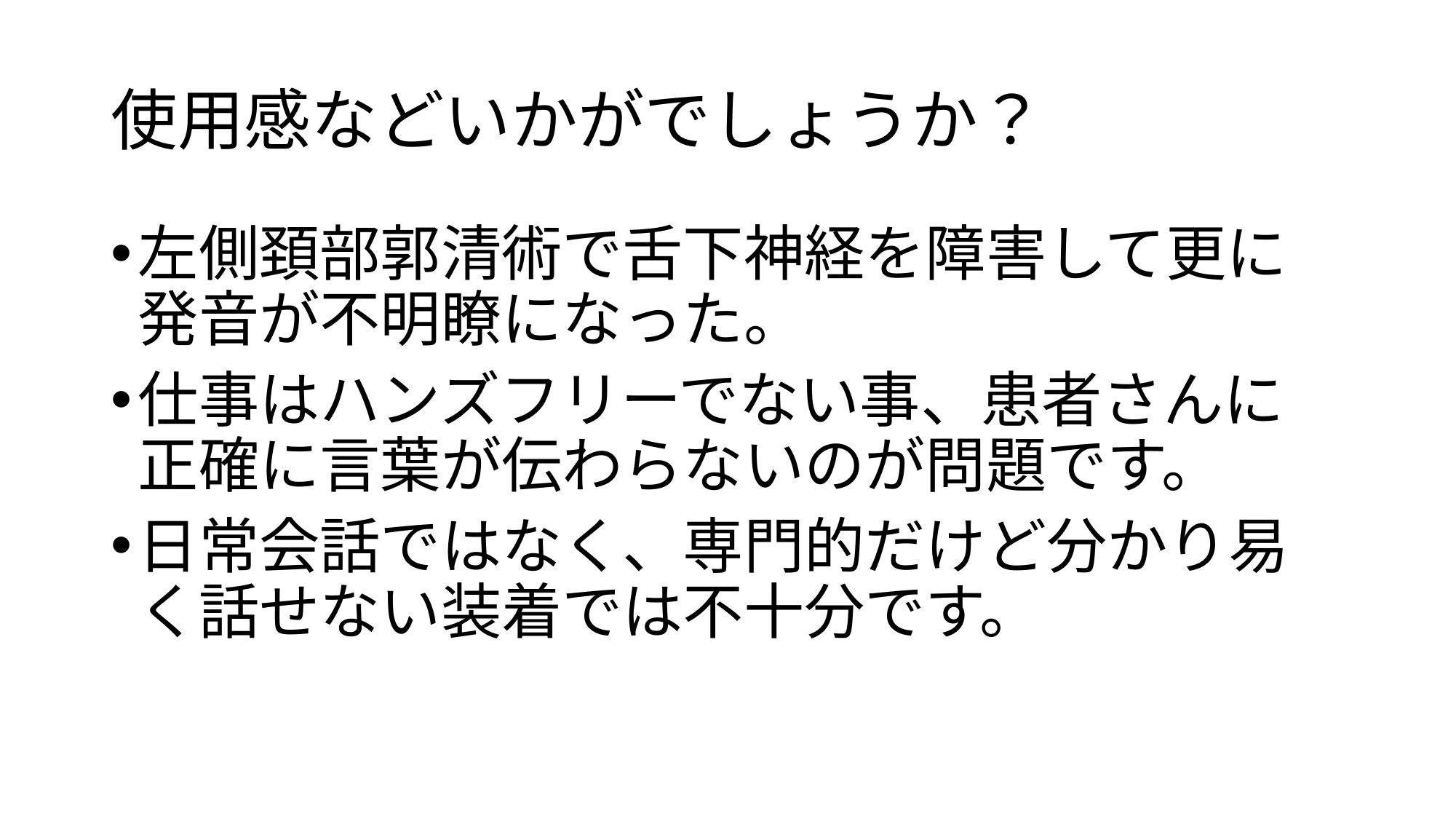

# 使用感などいかがでしょうか？
左側頚部郭清術で舌下神経を障害して更に発音が不明瞭になった。
仕事はハンズフリーでない事、患者さんに正確に言葉が伝わらないのが問題です。
日常会話ではなく、専門的だけど分かり易く話せない装着では不十分です。